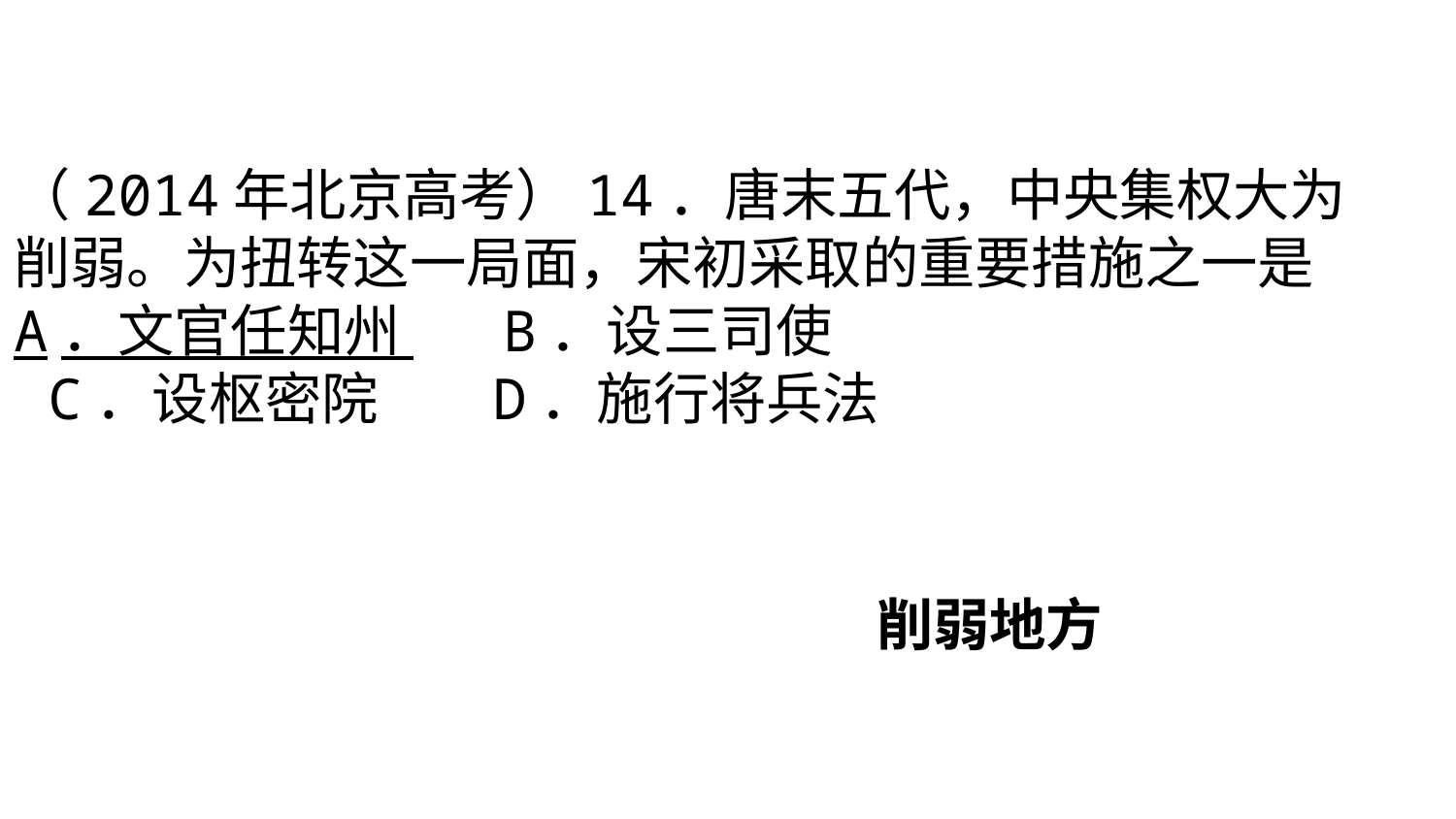

（2014年北京高考）14．唐末五代，中央集权大为削弱。为扭转这一局面，宋初采取的重要措施之一是
A．文官任知州       B．设三司使
 C．设枢密院        D．施行将兵法
削弱地方